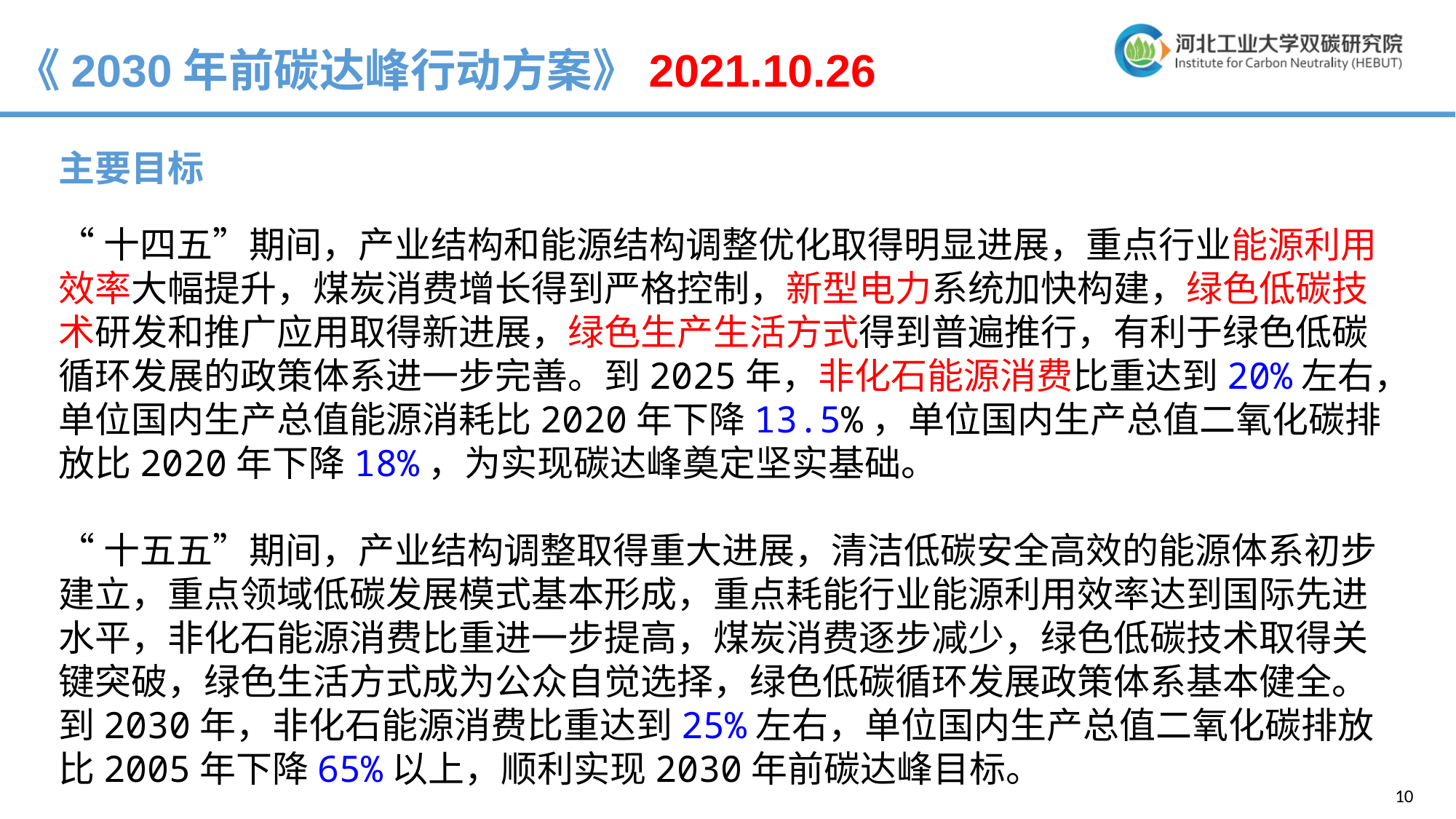

《2030年前碳达峰行动方案》2021.10.26

主要目标

“十四五”期间，产业结构和能源结构调整优化取得明显进展，重点行业能源利用效率大幅提升，煤炭消费增长得到严格控制，新型电力系统加快构建，绿色低碳技术研发和推广应用取得新进展，绿色生产生活方式得到普遍推行，有利于绿色低碳循环发展的政策体系进一步完善。到2025年，非化石能源消费比重达到20%左右，单位国内生产总值能源消耗比2020年下降13.5%，单位国内生产总值二氧化碳排放比2020年下降18%，为实现碳达峰奠定坚实基础。

“十五五”期间，产业结构调整取得重大进展，清洁低碳安全高效的能源体系初步建立，重点领域低碳发展模式基本形成，重点耗能行业能源利用效率达到国际先进水平，非化石能源消费比重进一步提高，煤炭消费逐步减少，绿色低碳技术取得关键突破，绿色生活方式成为公众自觉选择，绿色低碳循环发展政策体系基本健全。到2030年，非化石能源消费比重达到25%左右，单位国内生产总值二氧化碳排放比2005年下降65%以上，顺利实现2030年前碳达峰目标。
10